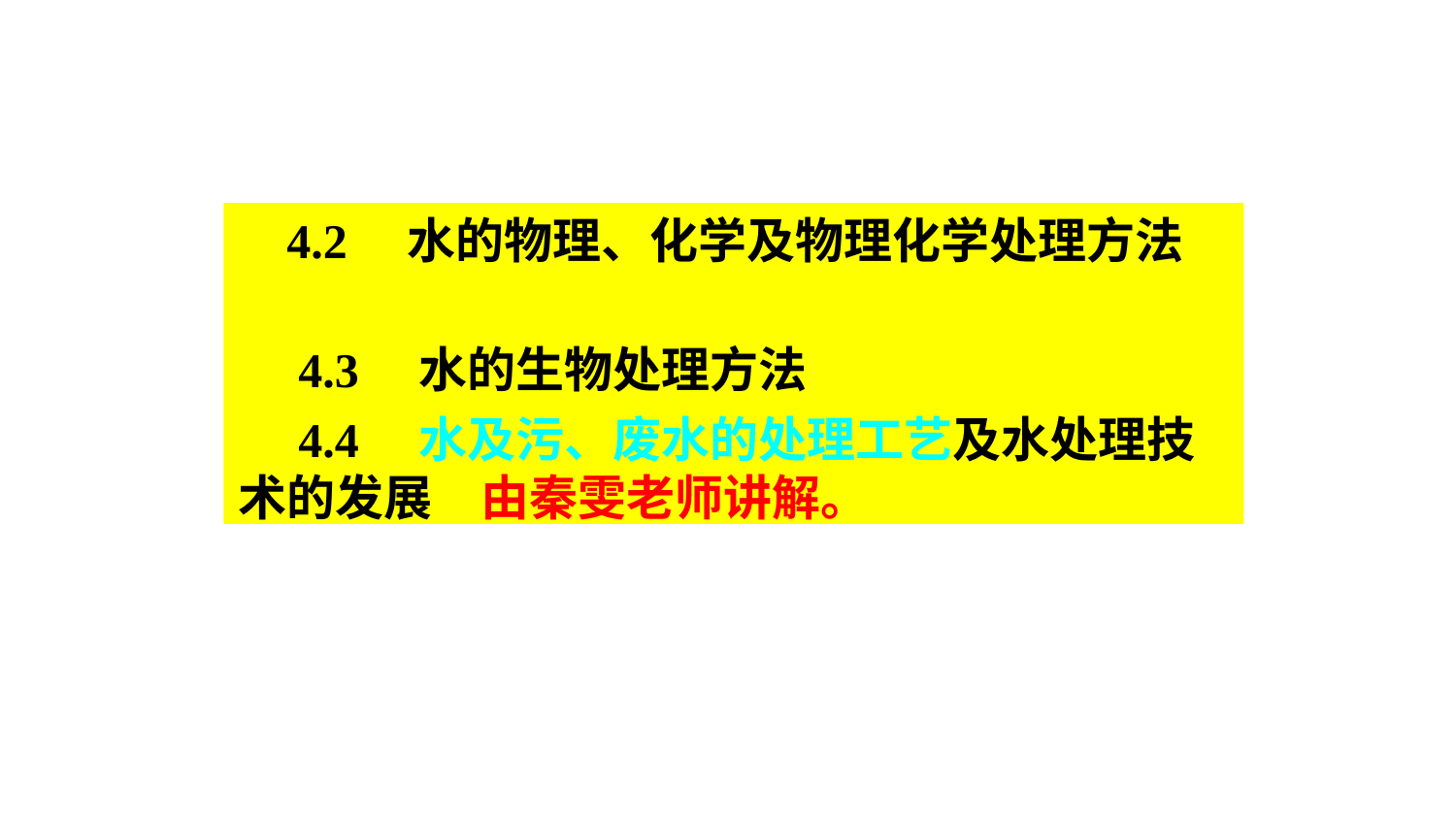

4.2　水的物理、化学及物理化学处理方法
　4.3　水的生物处理方法
　4.4　水及污、废水的处理工艺及水处理技术的发展 由秦雯老师讲解。